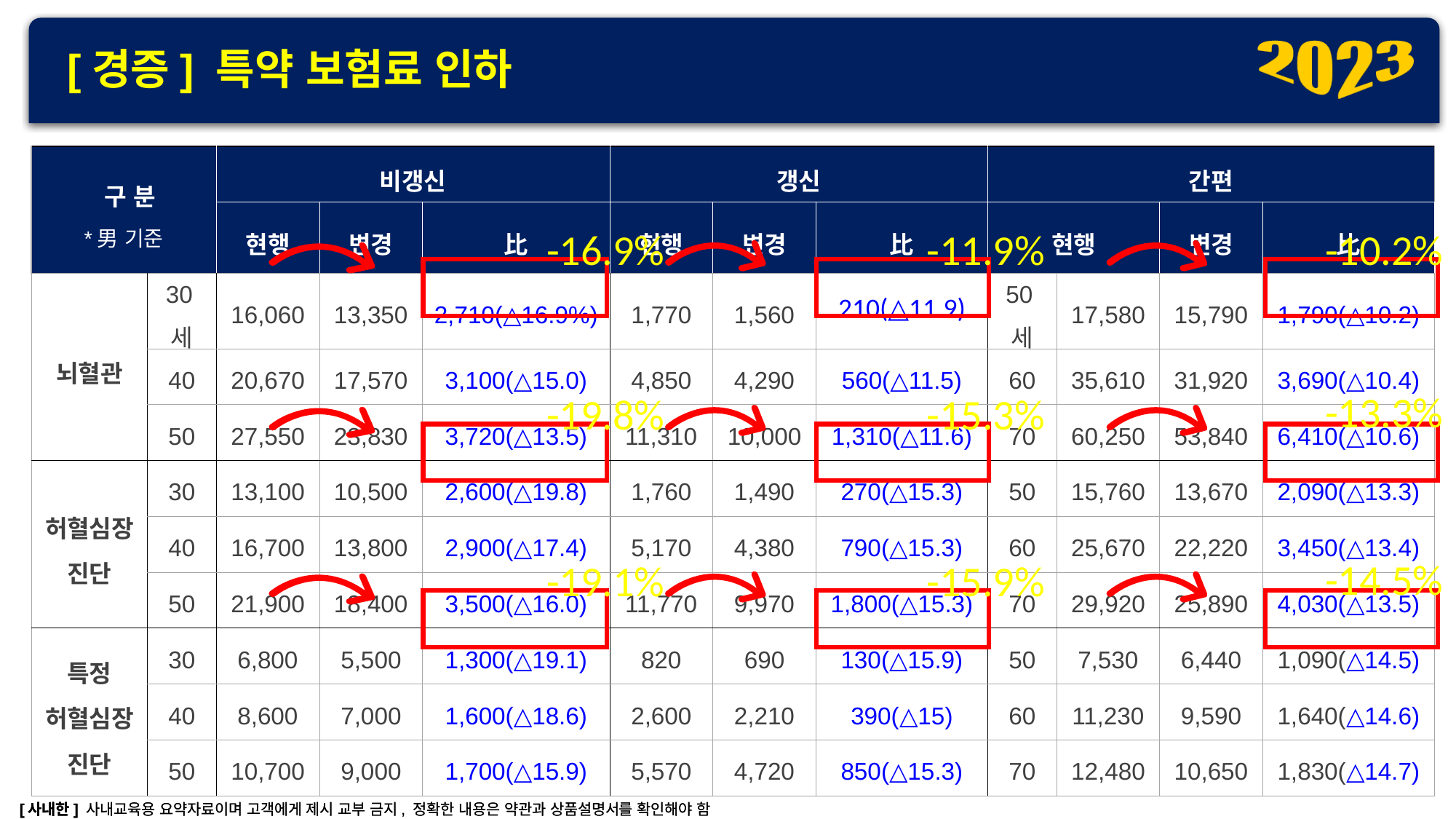

[경증] 특약 보험료 인하
| 구 분 \*男 기준 |  | 비갱신 |  |  | 갱신 |  |  | 간편 |  |  |  |
| --- | --- | --- | --- | --- | --- | --- | --- | --- | --- | --- | --- |
|  |  | 현행 | 변경 | 比 | 현행 | 변경 | 比 | 현행 |  | 변경 | 比 |
| 뇌혈관 | 30세 | 16,060 | 13,350 | 2,710(△16.9%) | 1,770 | 1,560 | 210(△11.9) | 50세 | 17,580 | 15,790 | 1,790(△10.2) |
|  | 40 | 20,670 | 17,570 | 3,100(△15.0) | 4,850 | 4,290 | 560(△11.5) | 60 | 35,610 | 31,920 | 3,690(△10.4) |
|  | 50 | 27,550 | 23,830 | 3,720(△13.5) | 11,310 | 10,000 | 1,310(△11.6) | 70 | 60,250 | 53,840 | 6,410(△10.6) |
| 허혈심장 진단 | 30 | 13,100 | 10,500 | 2,600(△19.8) | 1,760 | 1,490 | 270(△15.3) | 50 | 15,760 | 13,670 | 2,090(△13.3) |
|  | 40 | 16,700 | 13,800 | 2,900(△17.4) | 5,170 | 4,380 | 790(△15.3) | 60 | 25,670 | 22,220 | 3,450(△13.4) |
|  | 50 | 21,900 | 18,400 | 3,500(△16.0) | 11,770 | 9,970 | 1,800(△15.3) | 70 | 29,920 | 25,890 | 4,030(△13.5) |
| 특정 허혈심장 진단 | 30 | 6,800 | 5,500 | 1,300(△19.1) | 820 | 690 | 130(△15.9) | 50 | 7,530 | 6,440 | 1,090(△14.5) |
|  | 40 | 8,600 | 7,000 | 1,600(△18.6) | 2,600 | 2,210 | 390(△15) | 60 | 11,230 | 9,590 | 1,640(△14.6) |
|  | 50 | 10,700 | 9,000 | 1,700(△15.9) | 5,570 | 4,720 | 850(△15.3) | 70 | 12,480 | 10,650 | 1,830(△14.7) |

-16.9%
-11.9%
-10.2%

-13.3%
-19.8%
-15.3%

-14.5%
-19.1%
-15.9%